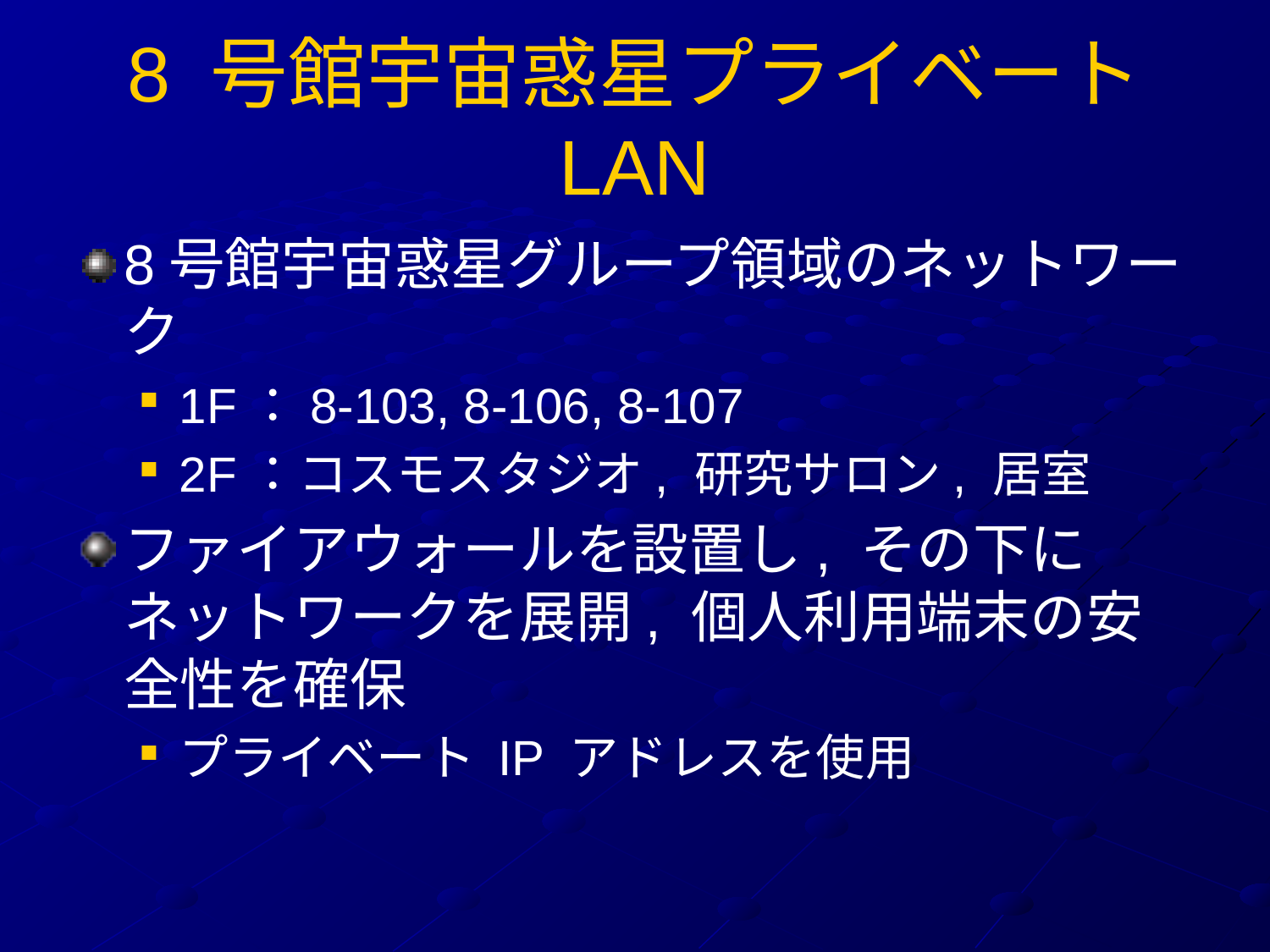

# 8 号館宇宙惑星プライベート LAN
8号館宇宙惑星グループ領域のネットワーク
1F：8-103, 8-106, 8-107
2F：コスモスタジオ, 研究サロン, 居室
ファイアウォールを設置し, その下にネットワークを展開, 個人利用端末の安全性を確保
プライベート IP アドレスを使用